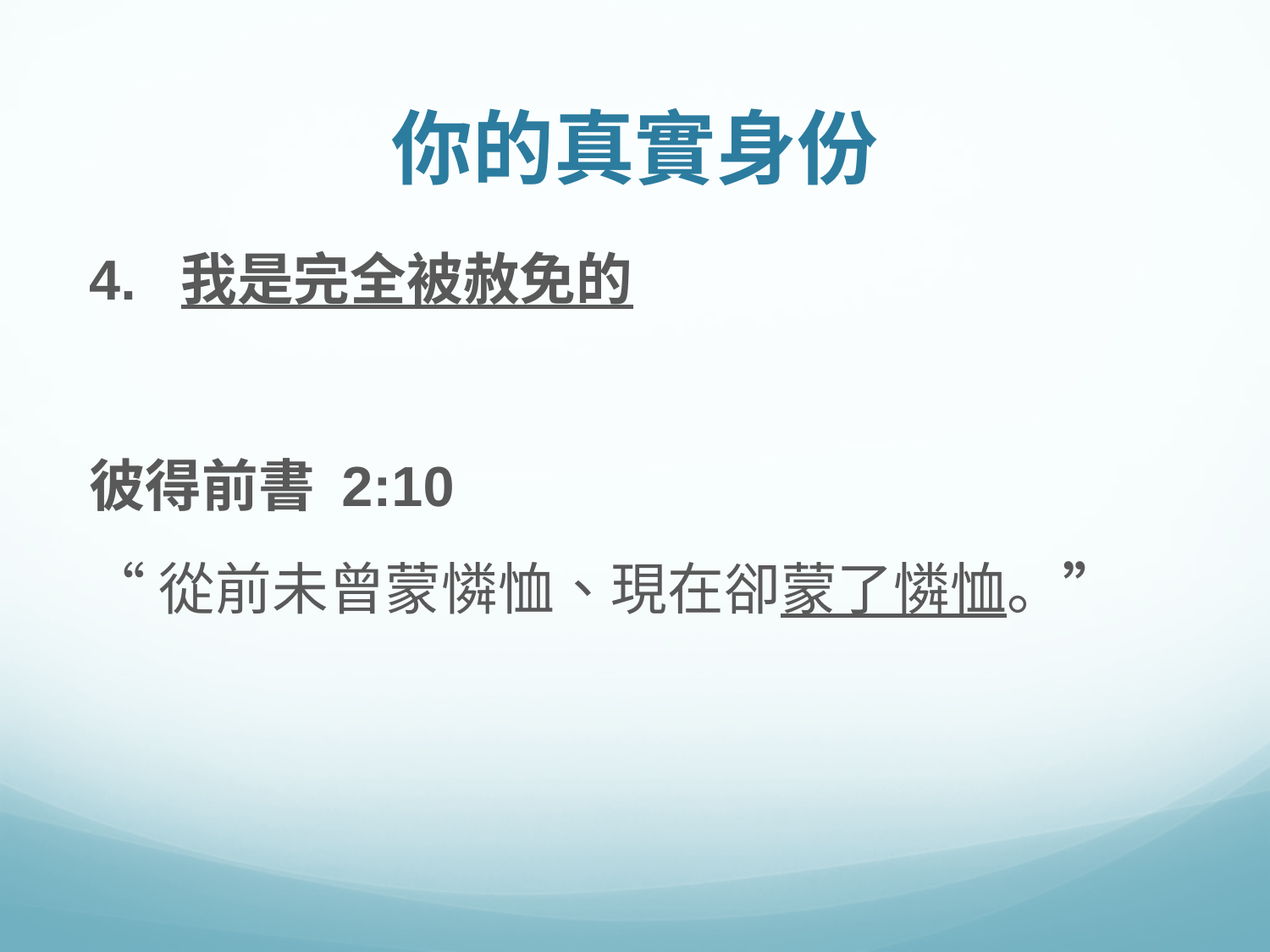

# 你的真實身份
4.  我是完全被赦免的

彼得前書 2:10
“從前未曾蒙憐恤、現在卻蒙了憐恤。”